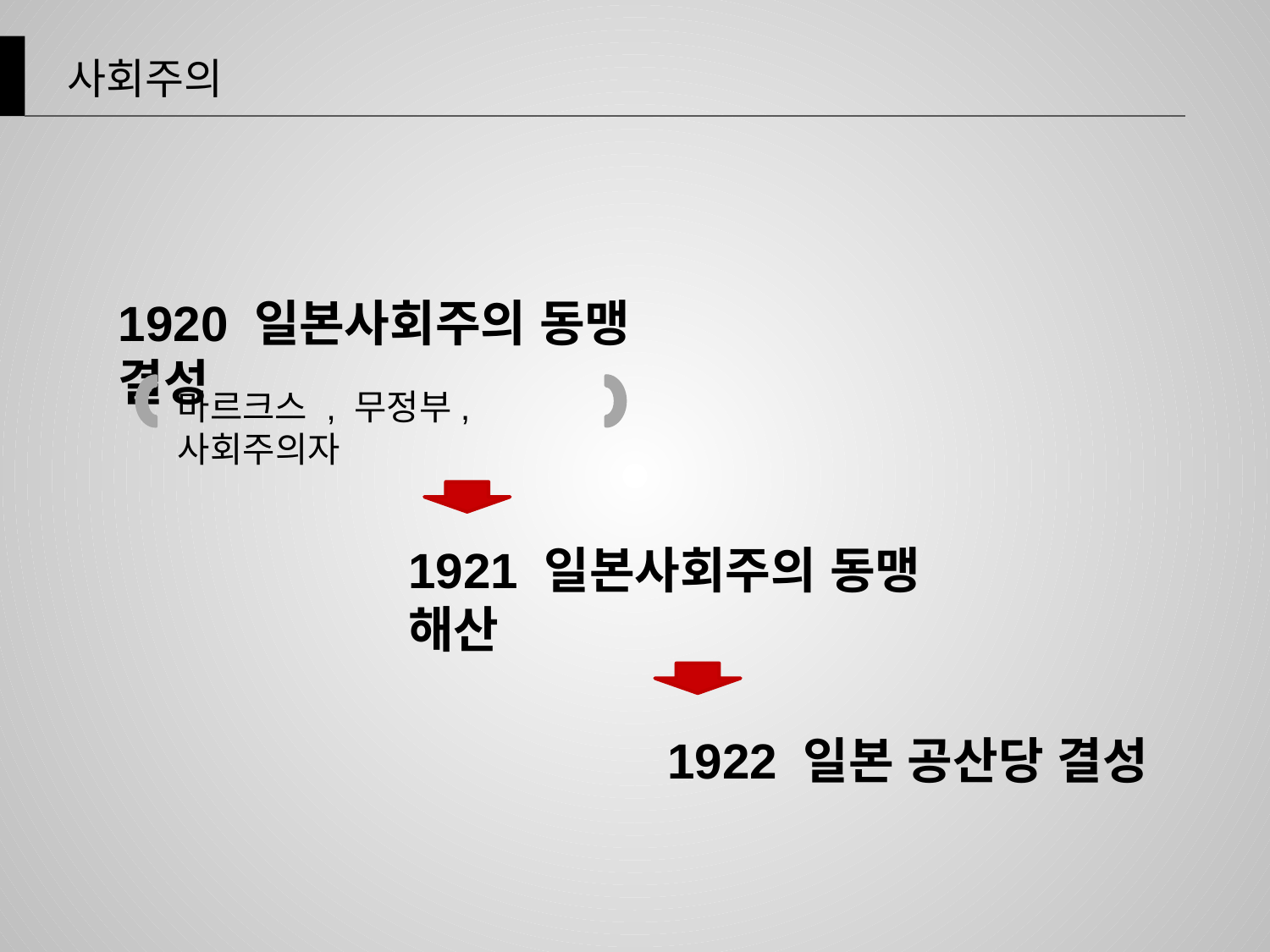

사회주의
1920 일본사회주의 동맹 결성
마르크스 , 무정부, 사회주의자

1921 일본사회주의 동맹 해산

1922 일본 공산당 결성